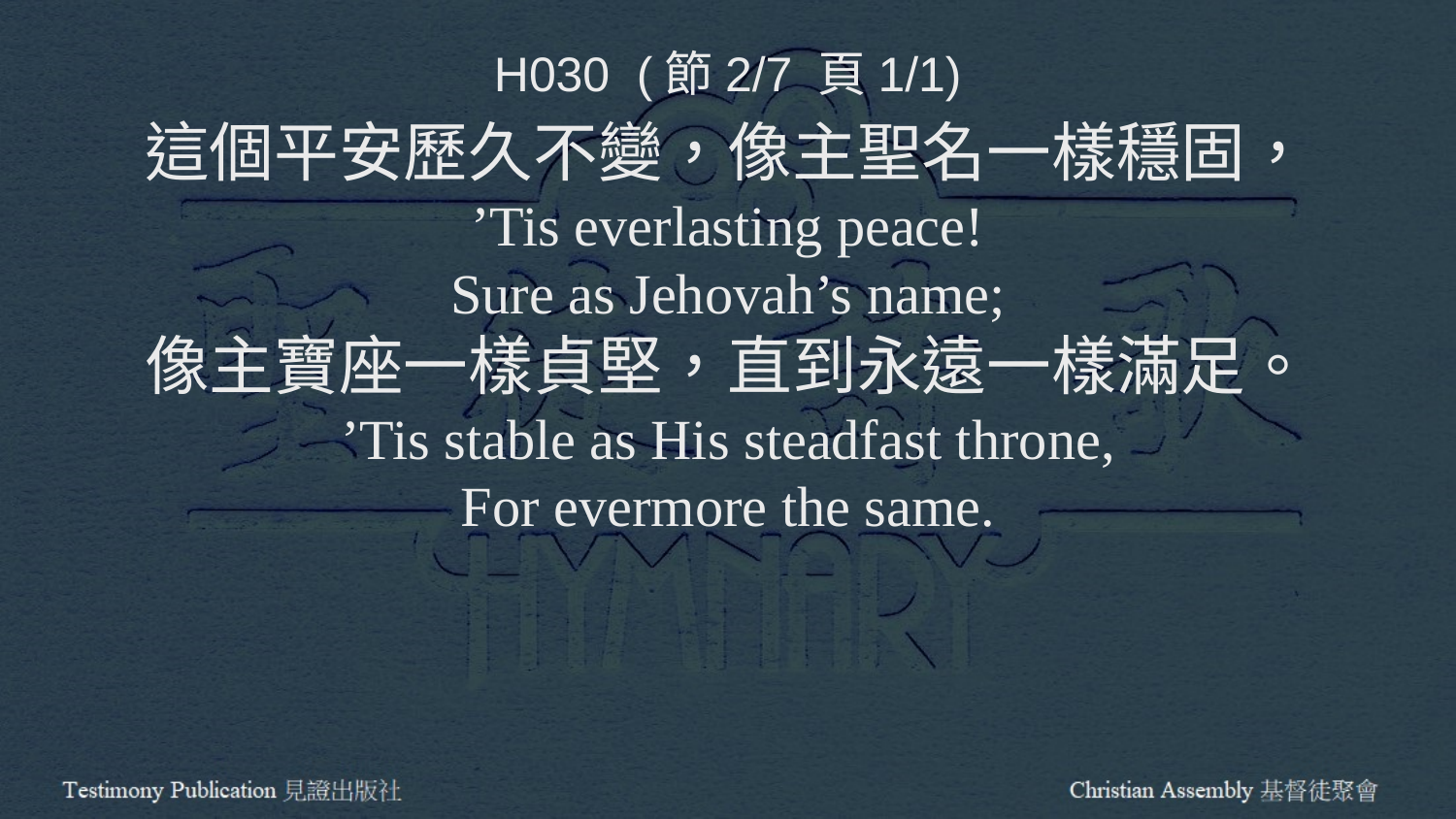

H030  (節2/7 頁1/1)
這個平安歷久不變，像主聖名一樣穩固，
’Tis everlasting peace!
Sure as Jehovah’s name;
像主寶座一樣貞堅，直到永遠一樣滿足。
’Tis stable as His steadfast throne,
For evermore the same.